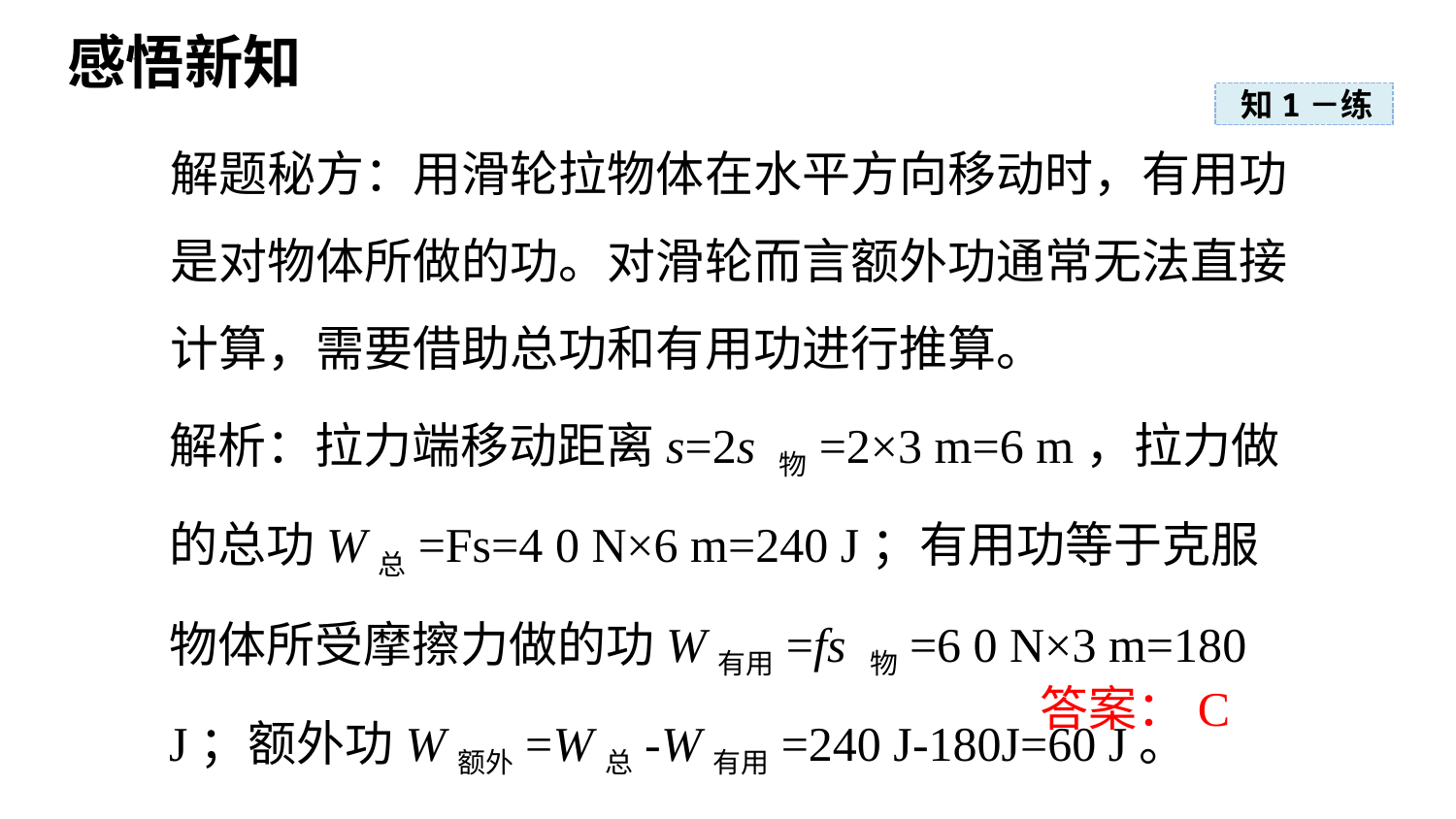

感悟新知
知1－练

解题秘方：用滑轮拉物体在水平方向移动时，有用功是对物体所做的功。对滑轮而言额外功通常无法直接计算，需要借助总功和有用功进行推算。
解析：拉力端移动距离s=2s 物=2×3 m=6 m，拉力做的总功W总=Fs=4 0 N×6 m=240 J；有用功等于克服物体所受摩擦力做的功W有用=fs 物=6 0 N×3 m=180 J；额外功W额外=W总-W有用=240 J-180J=60 J。
答案：C